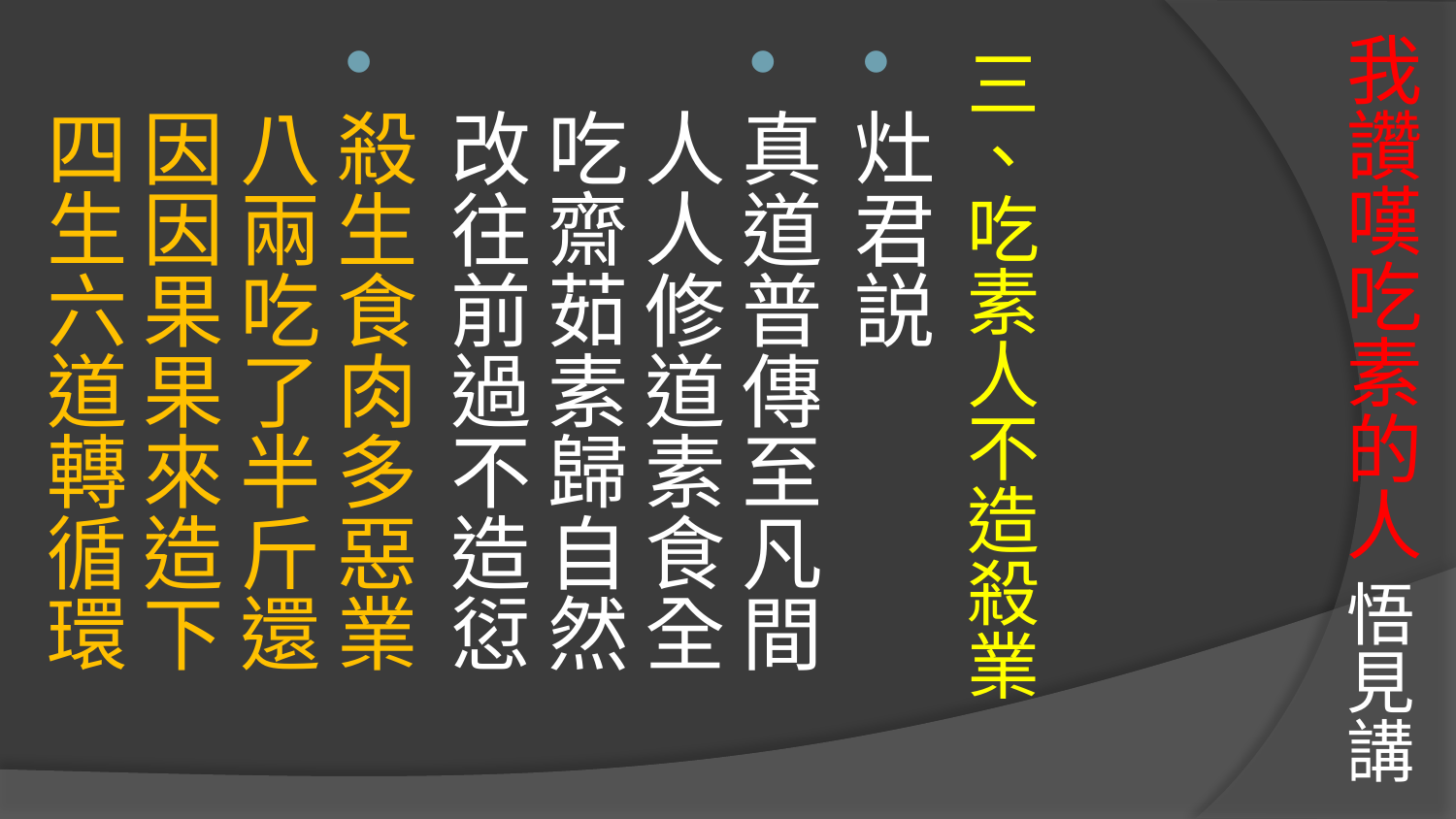

# 我讚嘆吃素的人 悟見講
三、吃素人不造殺業
灶君説
真道普傳至凡間　人人修道素食全
吃齋茹素歸自然　改往前過不造愆
殺生食肉多惡業　八兩吃了半斤還
因因果果來造下　四生六道轉循環